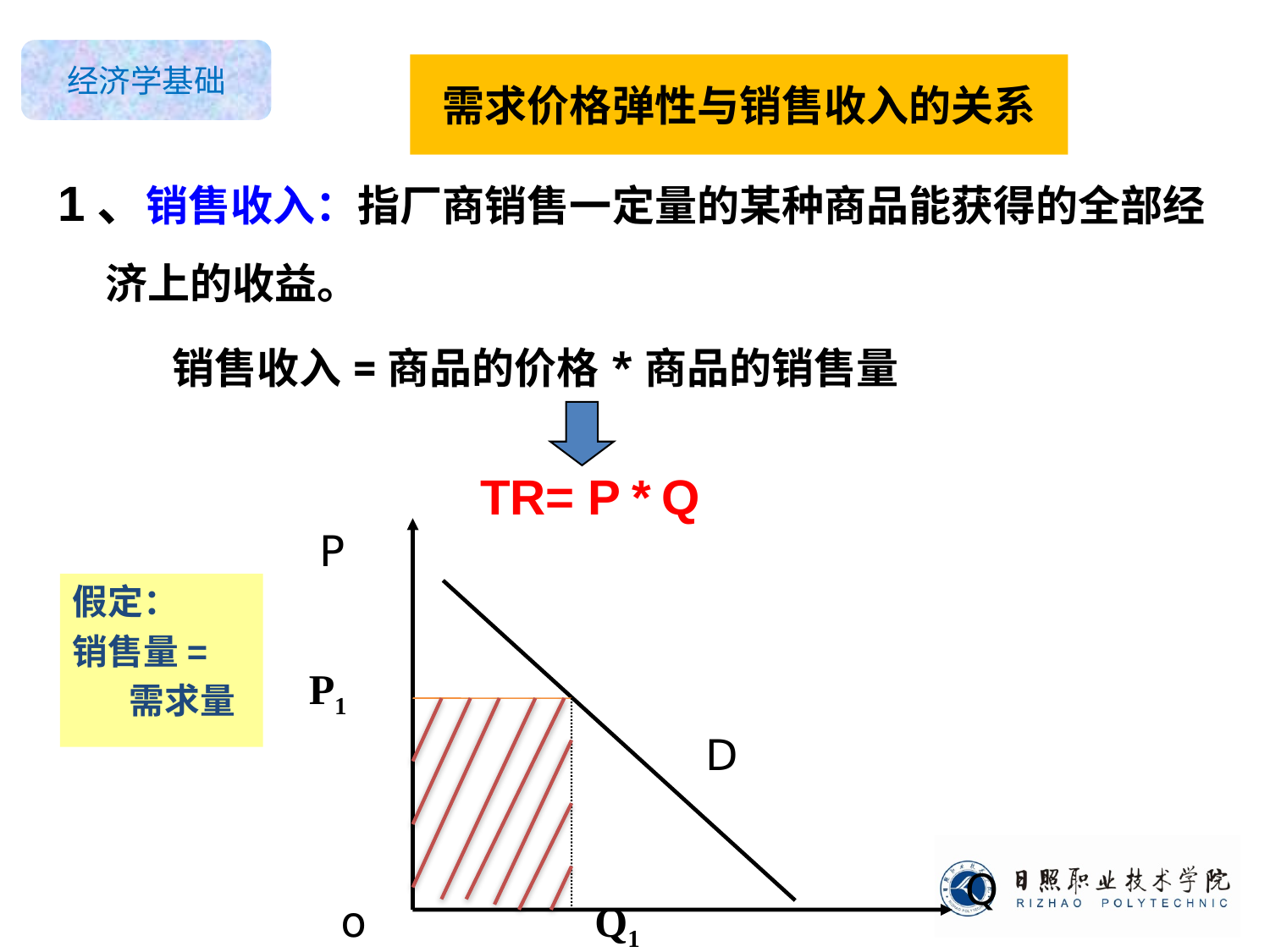

需求价格弹性与销售收入的关系
1、销售收入：指厂商销售一定量的某种商品能获得的全部经济上的收益。
           销售收入=商品的价格*商品的销售量

              TR= P*Q
P

Q
o

假定：
销售量=
      需求量

P1

D
Q1